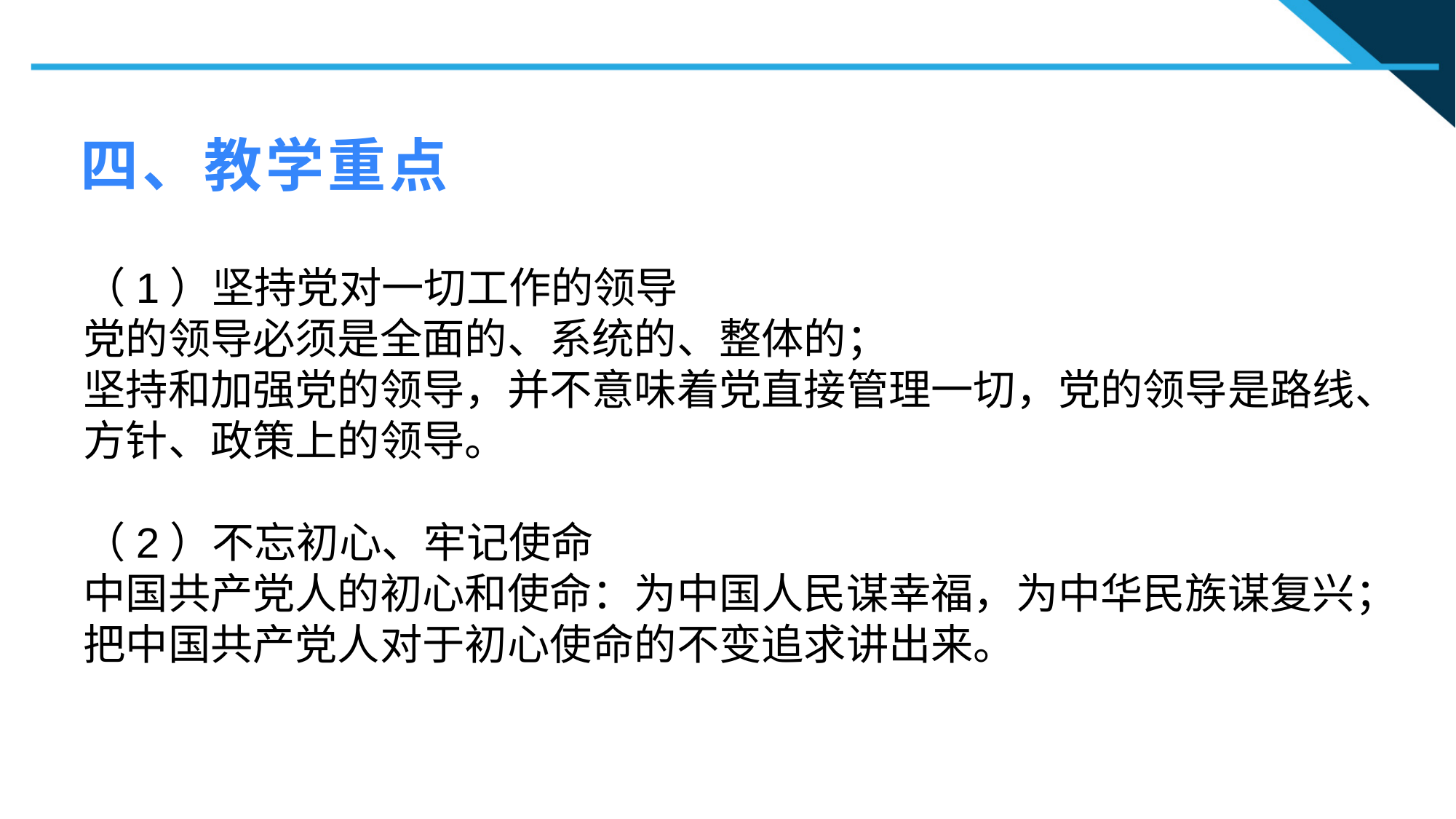

四、教学重点
（1）坚持党对一切工作的领导
党的领导必须是全面的、系统的、整体的；
坚持和加强党的领导，并不意味着党直接管理一切，党的领导是路线、方针、政策上的领导。

（2）不忘初心、牢记使命
中国共产党人的初心和使命：为中国人民谋幸福，为中华民族谋复兴；
把中国共产党人对于初心使命的不变追求讲出来。